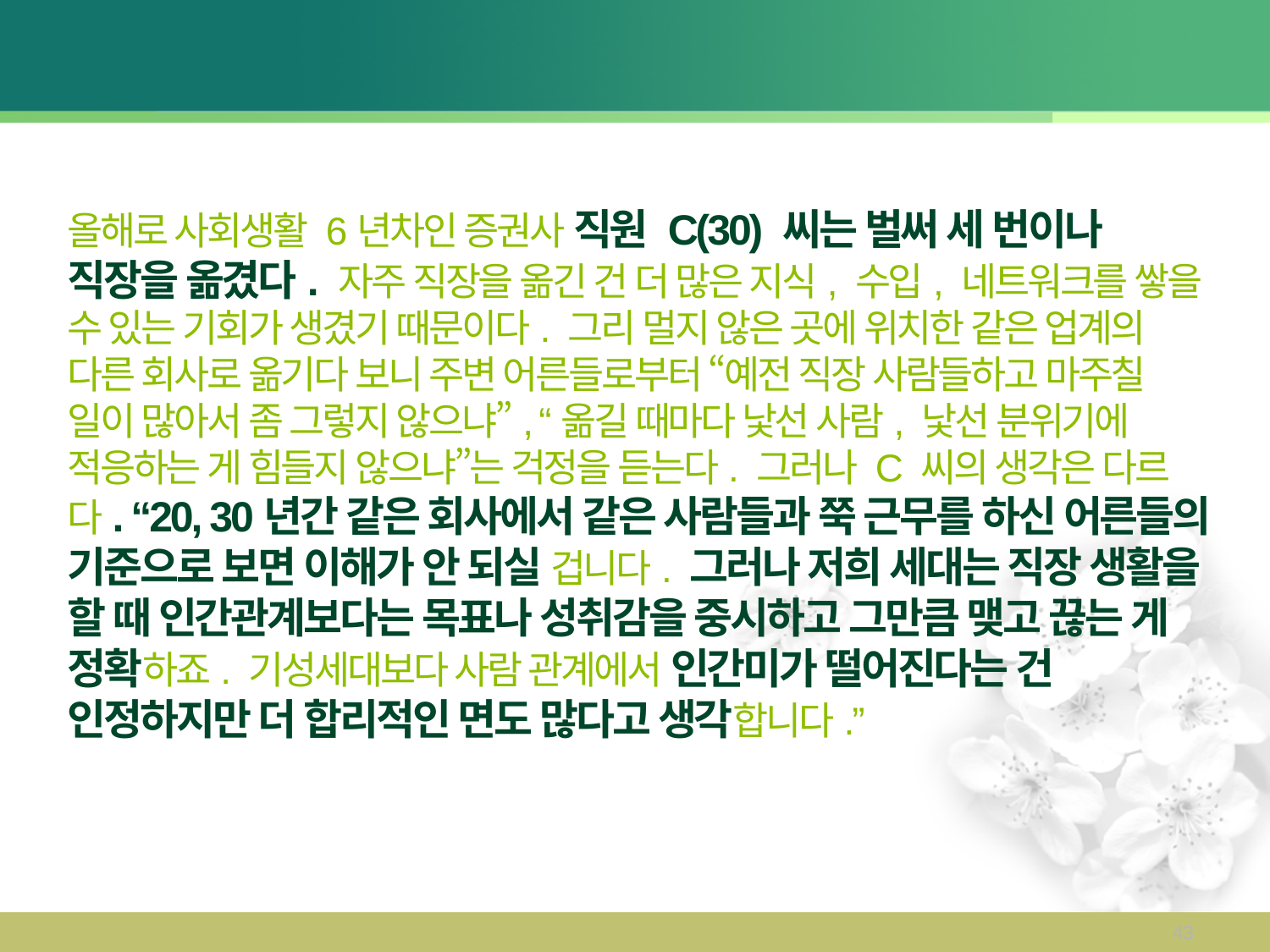

올해로 사회생활 6년차인 증권사 직원 C(30) 씨는 벌써 세 번이나 직장을 옮겼다. 자주 직장을 옮긴 건 더 많은 지식, 수입, 네트워크를 쌓을 수 있는 기회가 생겼기 때문이다. 그리 멀지 않은 곳에 위치한 같은 업계의 다른 회사로 옮기다 보니 주변 어른들로부터 “예전 직장 사람들하고 마주칠 일이 많아서 좀 그렇지 않으냐”, “옮길 때마다 낯선 사람, 낯선 분위기에 적응하는 게 힘들지 않으냐”는 걱정을 듣는다. 그러나 C 씨의 생각은 다르다. “20, 30년간 같은 회사에서 같은 사람들과 쭉 근무를 하신 어른들의 기준으로 보면 이해가 안 되실 겁니다. 그러나 저희 세대는 직장 생활을 할 때 인간관계보다는 목표나 성취감을 중시하고 그만큼 맺고 끊는 게 정확하죠. 기성세대보다 사람 관계에서 인간미가 떨어진다는 건 인정하지만 더 합리적인 면도 많다고 생각합니다.”
43